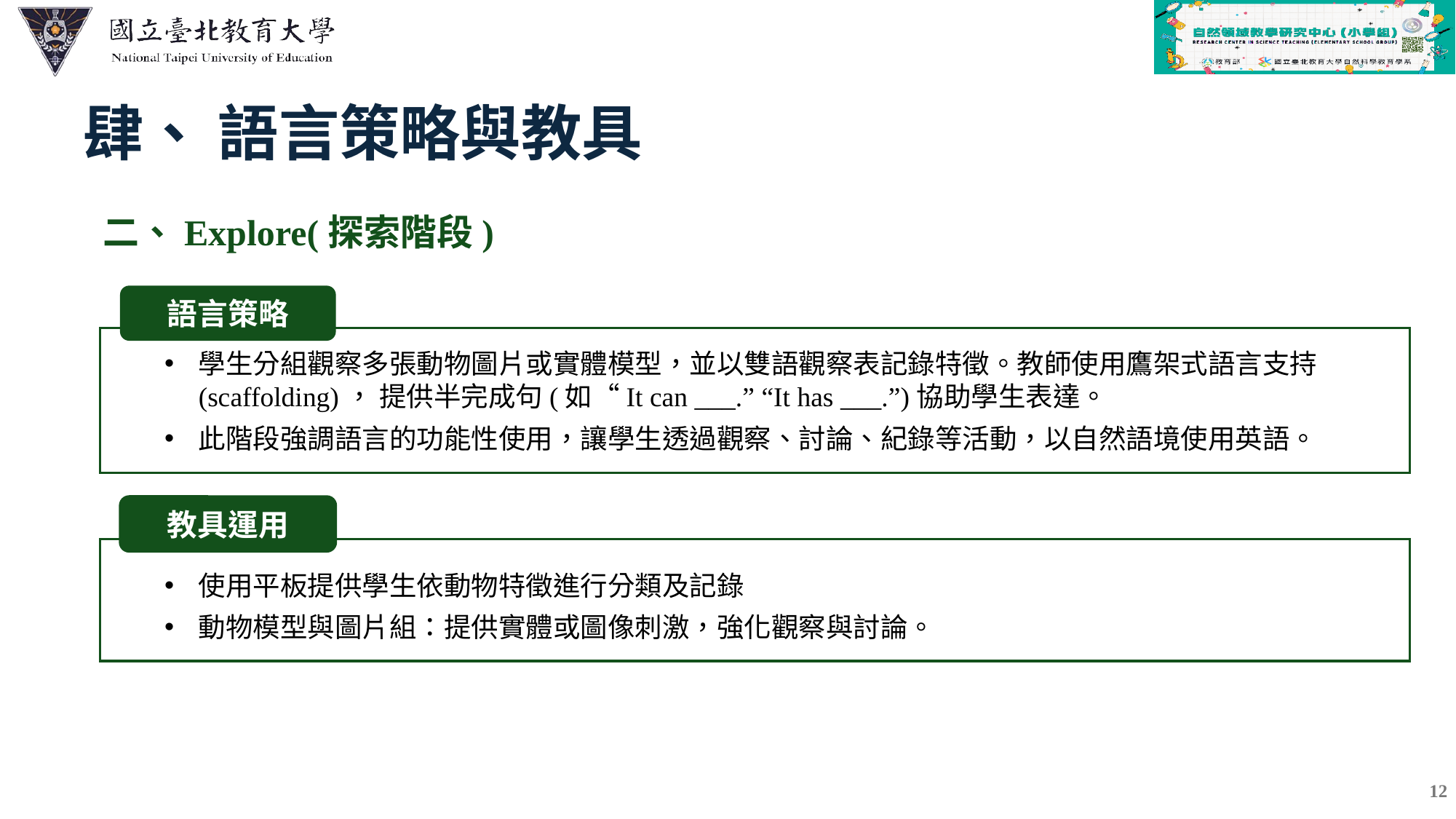

|  |
| --- |
|  |
|  |
|  |
|  |
|  |
肆、 語言策略與教具
二、Explore(探索階段)

語言策略

學生分組觀察多張動物圖片或實體模型，並以雙語觀察表記錄特徵。教師使用鷹架式語言支持(scaffolding)， 提供半完成句(如“It can ___.” “It has ___.”)協助學生表達。
此階段強調語言的功能性使用，讓學生透過觀察、討論、紀錄等活動，以自然語境使用英語。

教具運用

使用平板提供學生依動物特徵進行分類及記錄
動物模型與圖片組：提供實體或圖像刺激，強化觀察與討論。
12